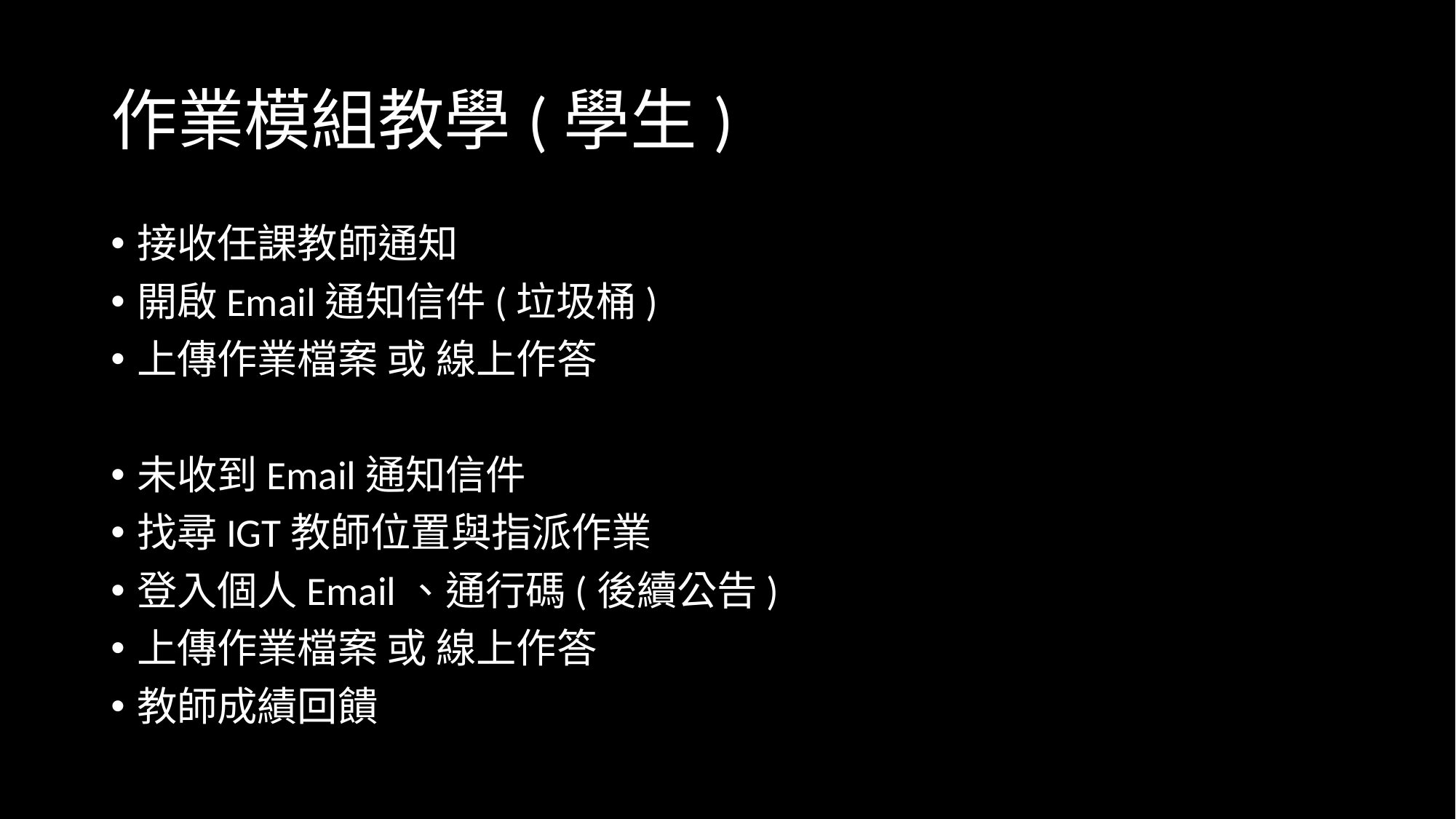

# 作業模組教學(學生)
接收任課教師通知
開啟Email通知信件(垃圾桶)
上傳作業檔案 或 線上作答

未收到Email通知信件
找尋IGT教師位置與指派作業
登入個人Email、通行碼(後續公告)
上傳作業檔案 或 線上作答
教師成績回饋